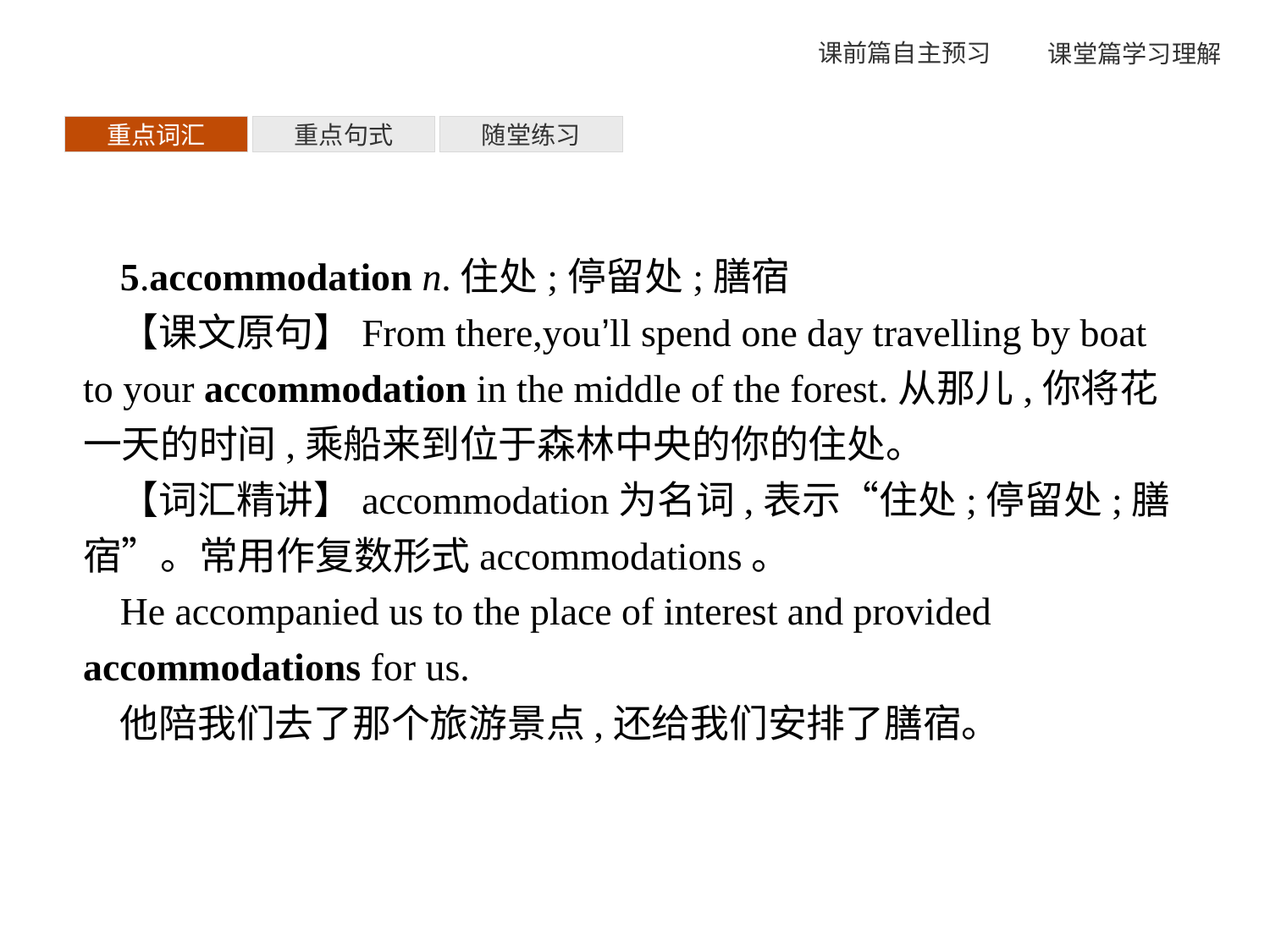

重点词汇
重点句式
随堂练习
5.accommodation n.住处;停留处;膳宿
【课文原句】From there,you’ll spend one day travelling by boat to your accommodation in the middle of the forest.从那儿,你将花一天的时间,乘船来到位于森林中央的你的住处。
【词汇精讲】accommodation为名词,表示“住处;停留处;膳宿”。常用作复数形式accommodations。
He accompanied us to the place of interest and provided accommodations for us.
他陪我们去了那个旅游景点,还给我们安排了膳宿。